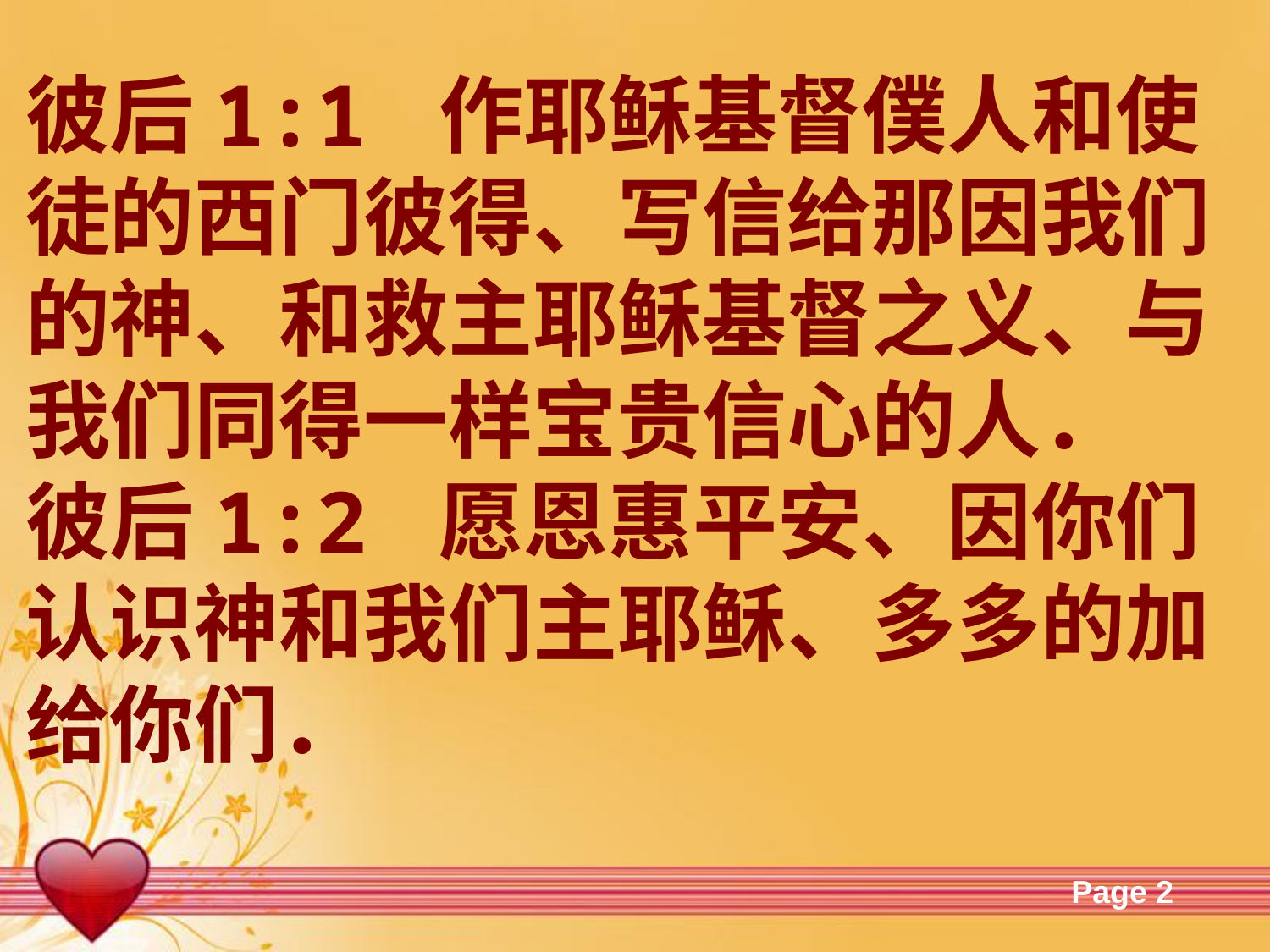

彼后1:1 作耶稣基督僕人和使徒的西门彼得、写信给那因我们的神、和救主耶稣基督之义、与我们同得一样宝贵信心的人．
彼后1:2 愿恩惠平安、因你们认识神和我们主耶稣、多多的加给你们．